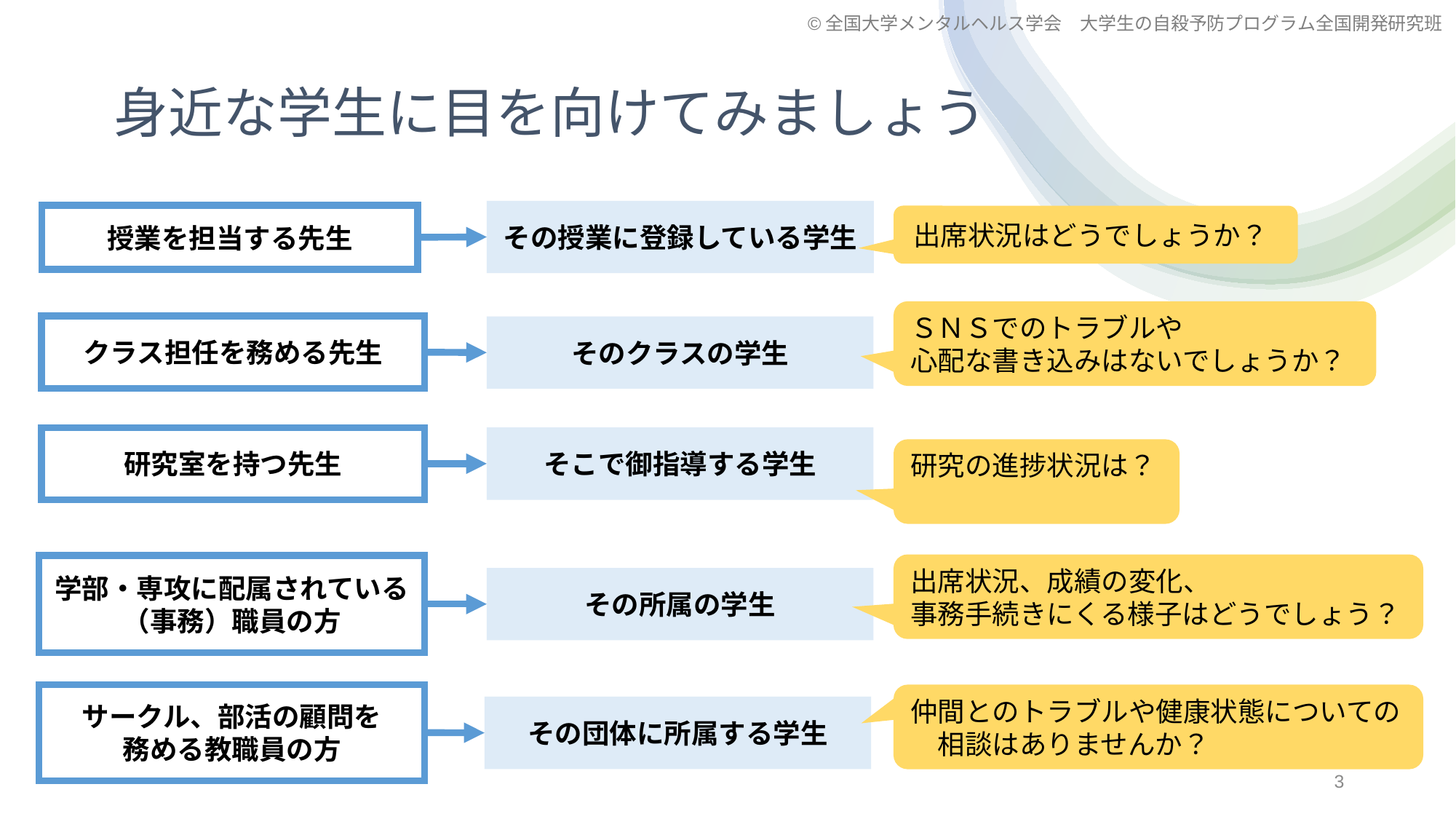

©全国大学メンタルヘルス学会　大学生の自殺予防プログラム全国開発研究班
# 身近な学生に目を向けてみましょう
その授業に登録している学生
授業を担当する先生
出席状況はどうでしょうか？
ＳＮＳでのトラブルや
心配な書き込みはないでしょうか？
クラス担任を務める先生
そのクラスの学生
研究室を持つ先生
そこで御指導する学生
研究の進捗状況は？
出席状況、成績の変化、
事務手続きにくる様子はどうでしょう？
学部・専攻に配属されている
（事務）職員の方
その所属の学生
サークル、部活の顧問を
務める教職員の方
仲間とのトラブルや健康状態についての　相談はありませんか？
その団体に所属する学生
3